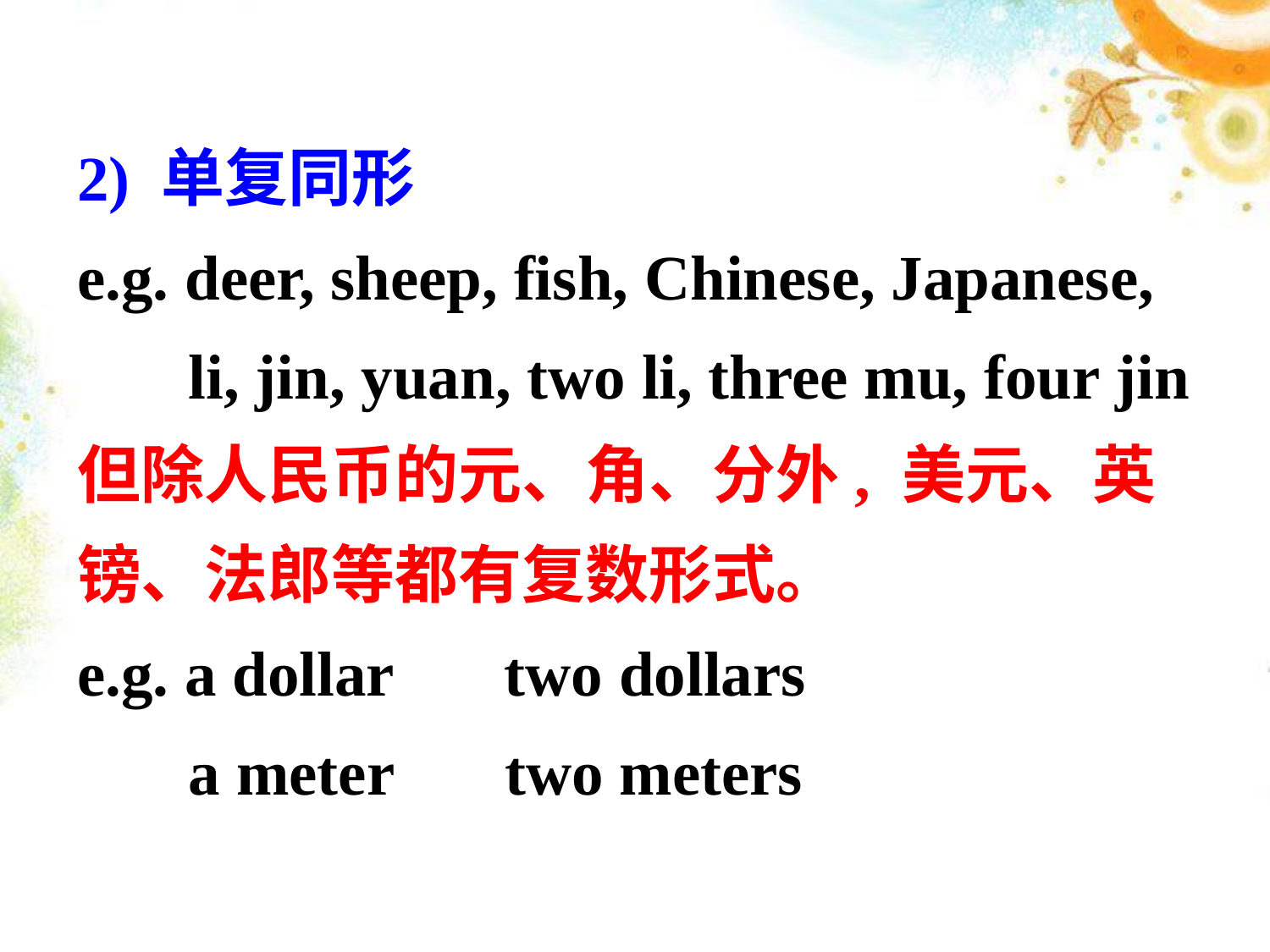

2) 单复同形
e.g. deer, sheep, fish, Chinese, Japanese,
       li, jin, yuan, two li, three mu, four jin
但除人民币的元、角、分外, 美元、英镑、法郎等都有复数形式。
e.g. a dollar       two dollars
       a meter       two meters